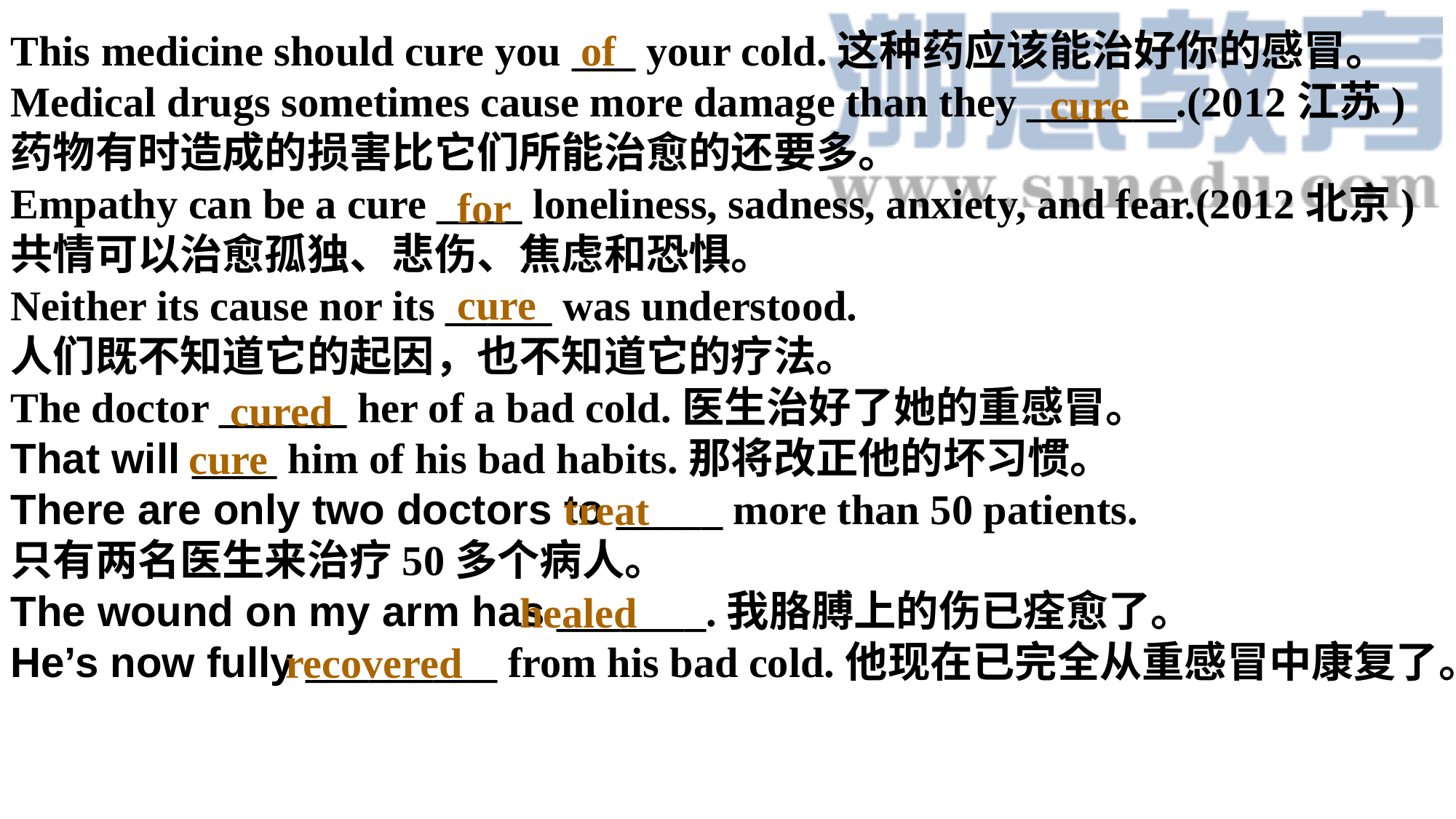

This medicine should cure you ___ your cold.这种药应该能治好你的感冒。Medical drugs sometimes cause more damage than they _______.(2012江苏)药物有时造成的损害比它们所能治愈的还要多。Empathy can be a cure ____ loneliness, sadness, anxiety, and fear.(2012北京)共情可以治愈孤独、悲伤、焦虑和恐惧。Neither its cause nor its _____ was understood.
人们既不知道它的起因，也不知道它的疗法。The doctor ______ her of a bad cold.医生治好了她的重感冒。That will ____ him of his bad habits.那将改正他的坏习惯。There are only two doctors to _____ more than 50 patients.
只有两名医生来治疗50多个病人。The wound on my arm has _______.我胳膊上的伤已痊愈了。He’s now fully _________ from his bad cold.他现在已完全从重感冒中康复了。

of
cure
for
cure
cured
cure
treat
healed
recovered